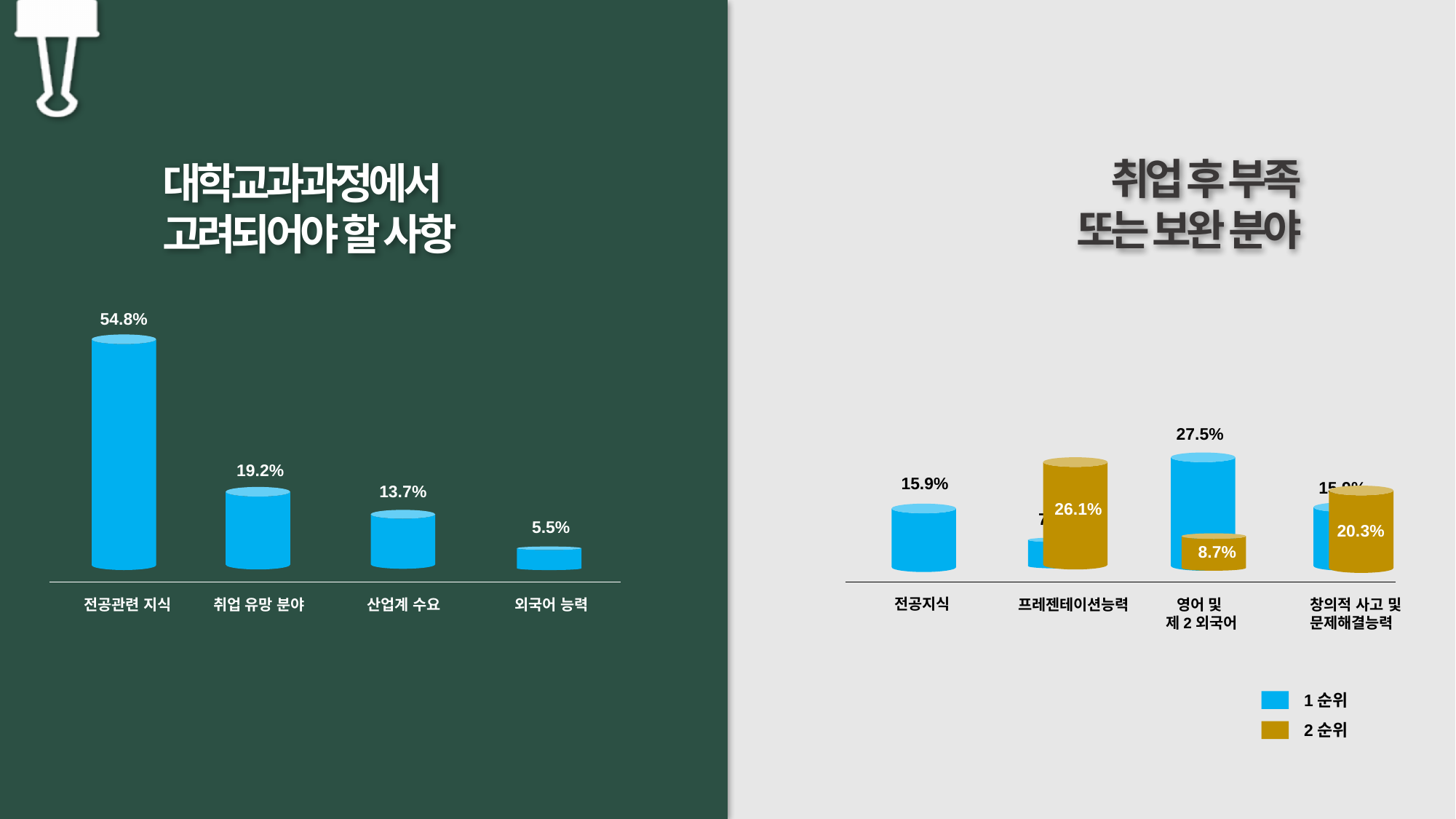

취업 후 부족
또는 보완 분야
대학교과과정에서
고려되어야 할 사항
54.8%

19.2%
13.7%

5.5%

27.5%

15.9%
15.9%

7.2%

26.1%
20.3%

8.7%
전공지식
전공관련 지식
취업 유망 분야
산업계 수요
외국어 능력
프레젠테이션능력
영어 및
제2외국어
창의적 사고 및
문제해결능력
1순위

2순위